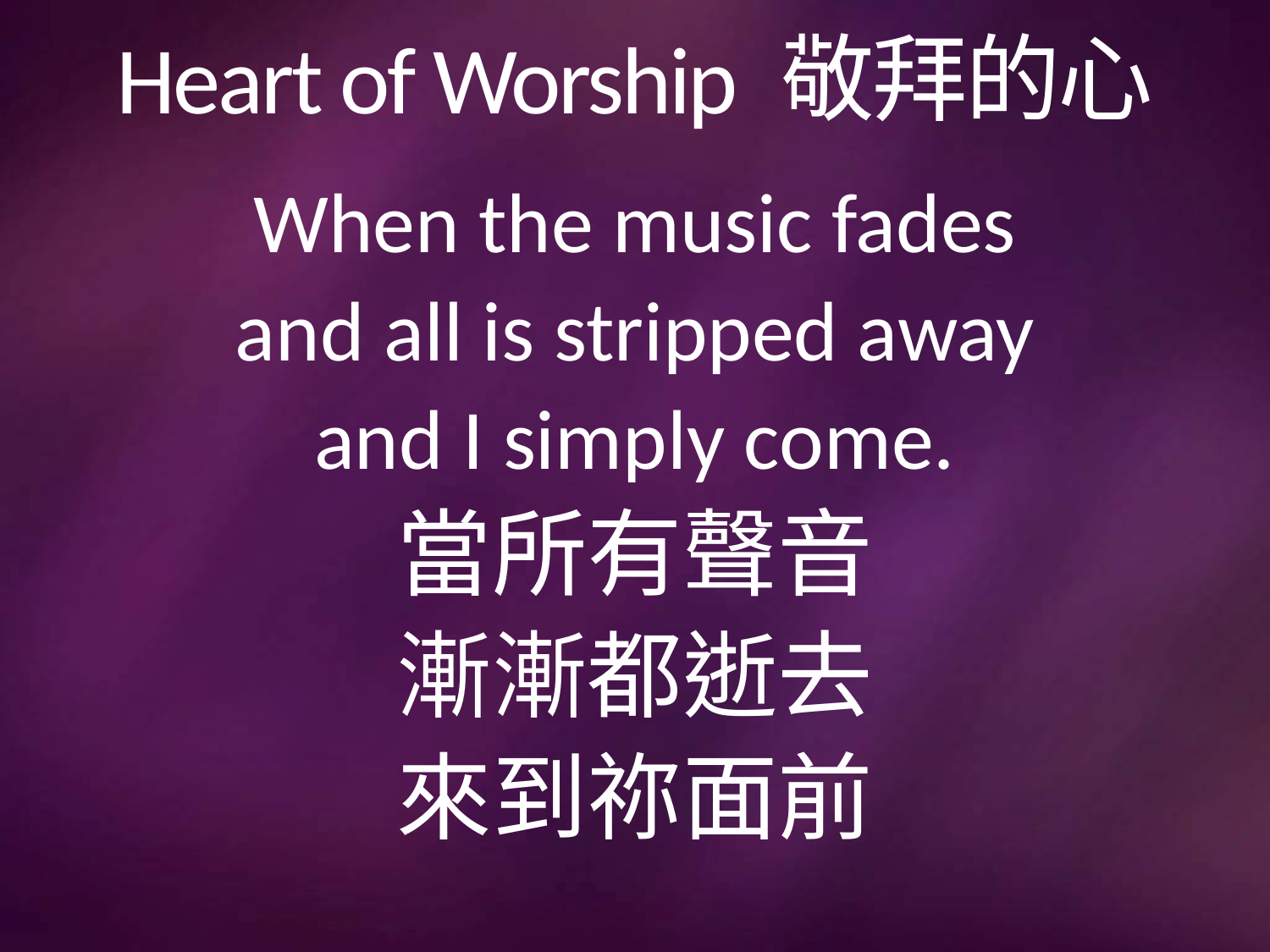

# Heart of Worship 敬拜的心
When the music fades
and all is stripped away
and I simply come.
當所有聲音
漸漸都逝去
來到祢面前